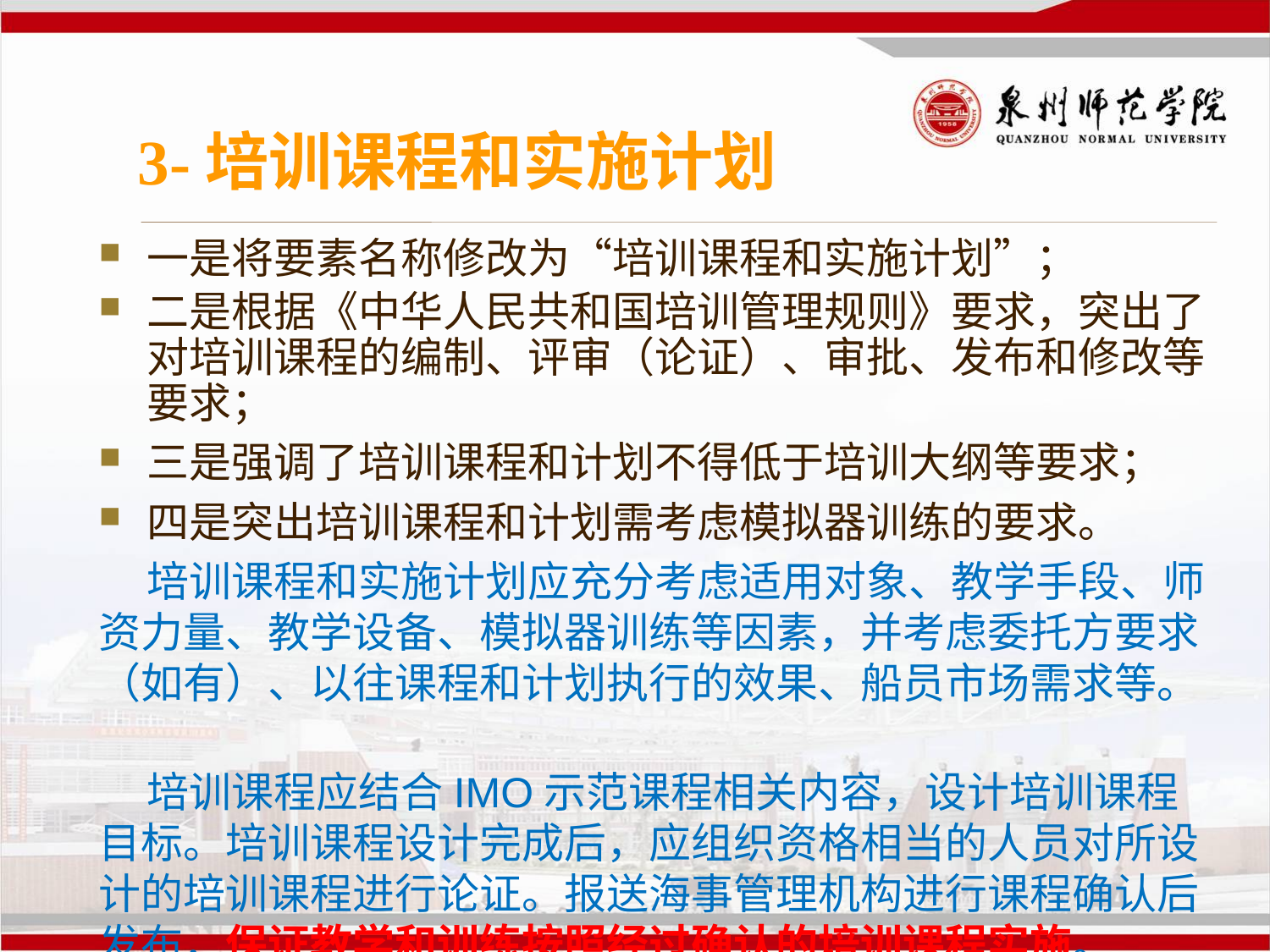

# 3-培训课程和实施计划
一是将要素名称修改为“培训课程和实施计划”；
二是根据《中华人民共和国培训管理规则》要求，突出了对培训课程的编制、评审（论证）、审批、发布和修改等要求；
三是强调了培训课程和计划不得低于培训大纲等要求；
四是突出培训课程和计划需考虑模拟器训练的要求。
    培训课程和实施计划应充分考虑适用对象、教学手段、师资力量、教学设备、模拟器训练等因素，并考虑委托方要求（如有）、以往课程和计划执行的效果、船员市场需求等。
    培训课程应结合IMO示范课程相关内容，设计培训课程目标。培训课程设计完成后，应组织资格相当的人员对所设计的培训课程进行论证。报送海事管理机构进行课程确认后发布，保证教学和训练按照经过确认的培训课程实施。